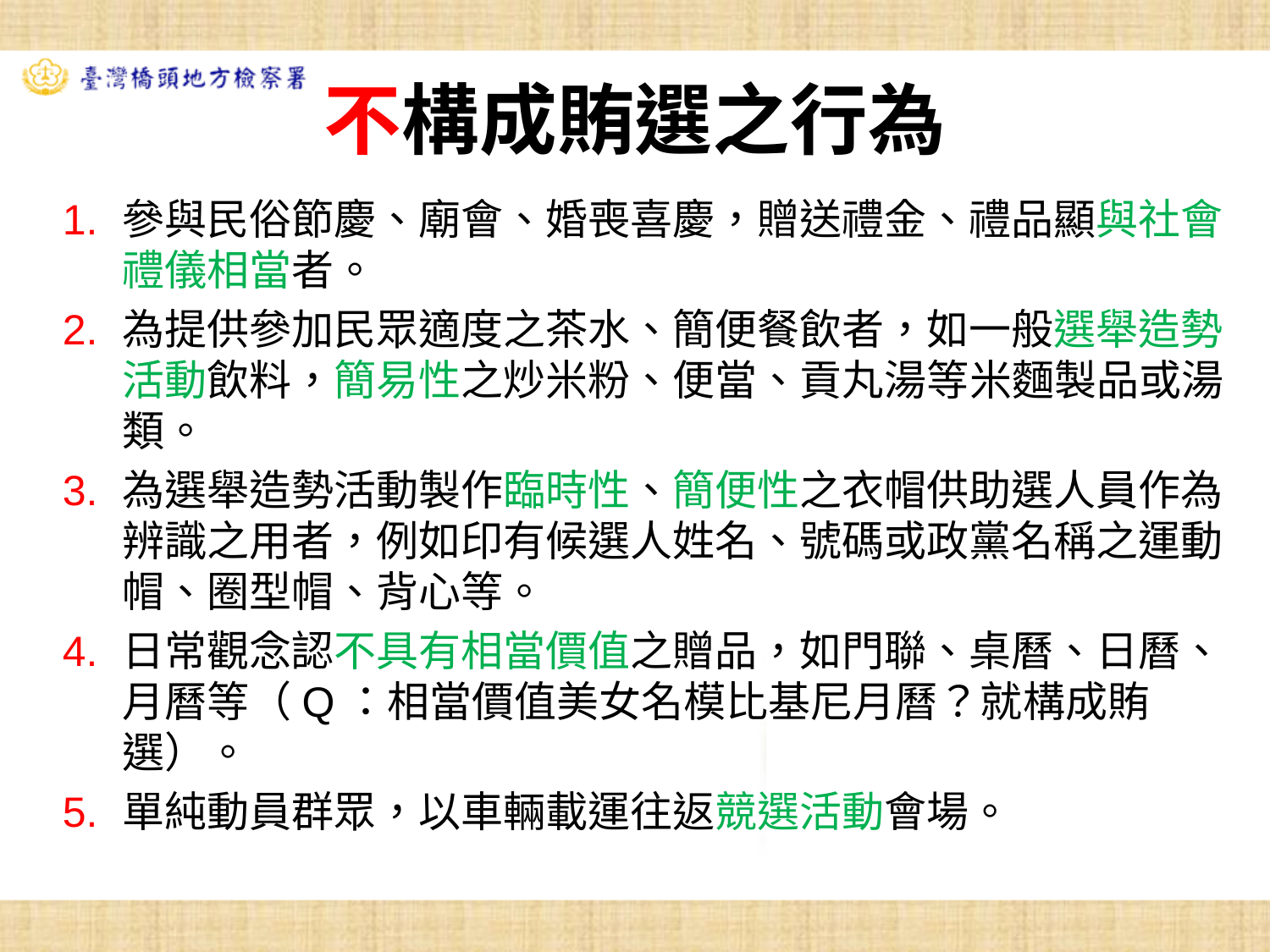

# 不構成賄選之行為
參與民俗節慶、廟會、婚喪喜慶，贈送禮金、禮品顯與社會禮儀相當者。
為提供參加民眾適度之茶水、簡便餐飲者，如一般選舉造勢活動飲料，簡易性之炒米粉、便當、貢丸湯等米麵製品或湯類。
為選舉造勢活動製作臨時性、簡便性之衣帽供助選人員作為辨識之用者，例如印有候選人姓名、號碼或政黨名稱之運動帽、圈型帽、背心等。
日常觀念認不具有相當價值之贈品，如門聯、桌曆、日曆、月曆等（Q：相當價值美女名模比基尼月曆？就構成賄選）。
單純動員群眾，以車輛載運往返競選活動會場。